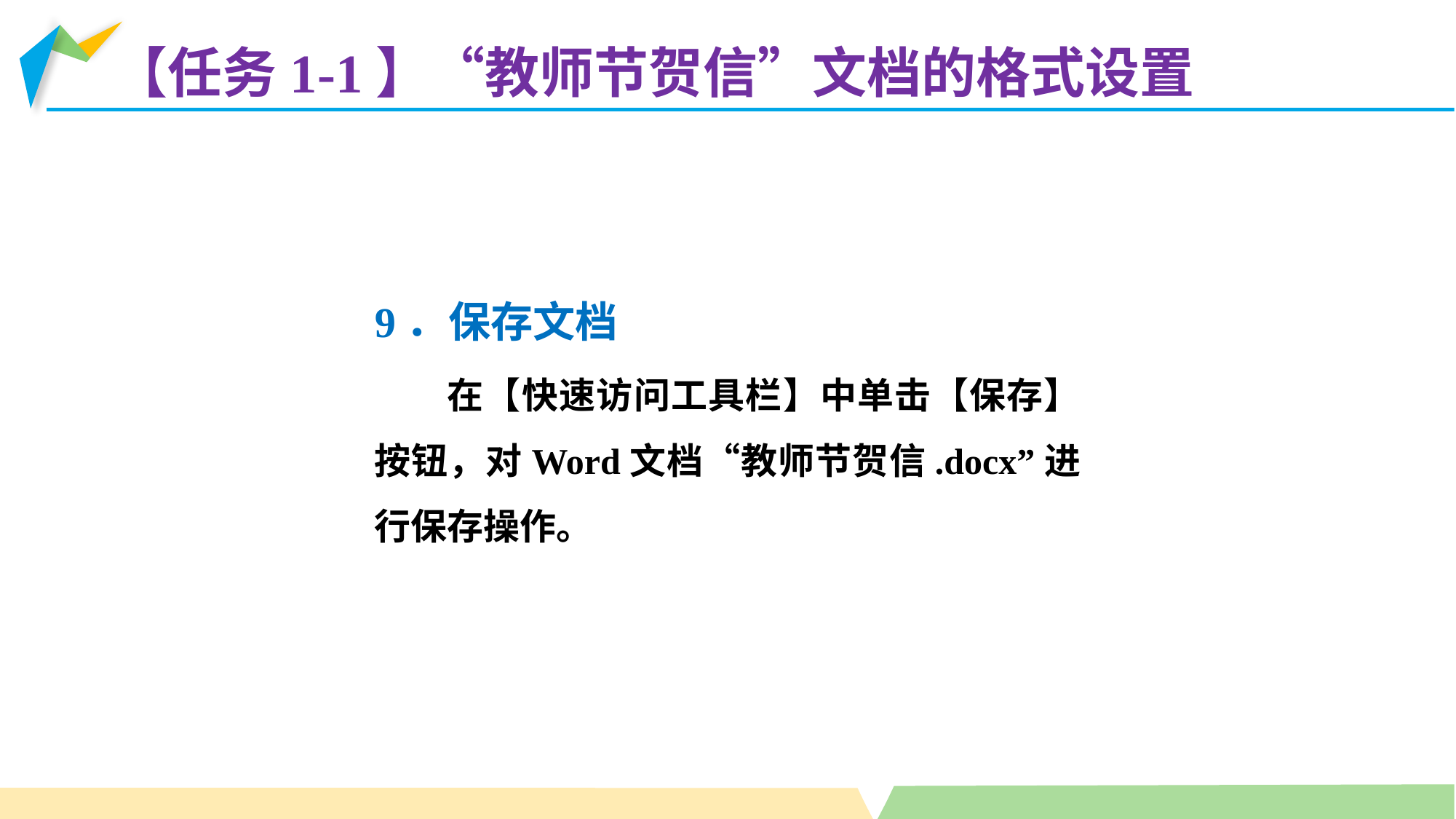

【任务1-1】“教师节贺信”文档的格式设置
9．保存文档
在【快速访问工具栏】中单击【保存】按钮，对Word文档“教师节贺信.docx”进行保存操作。